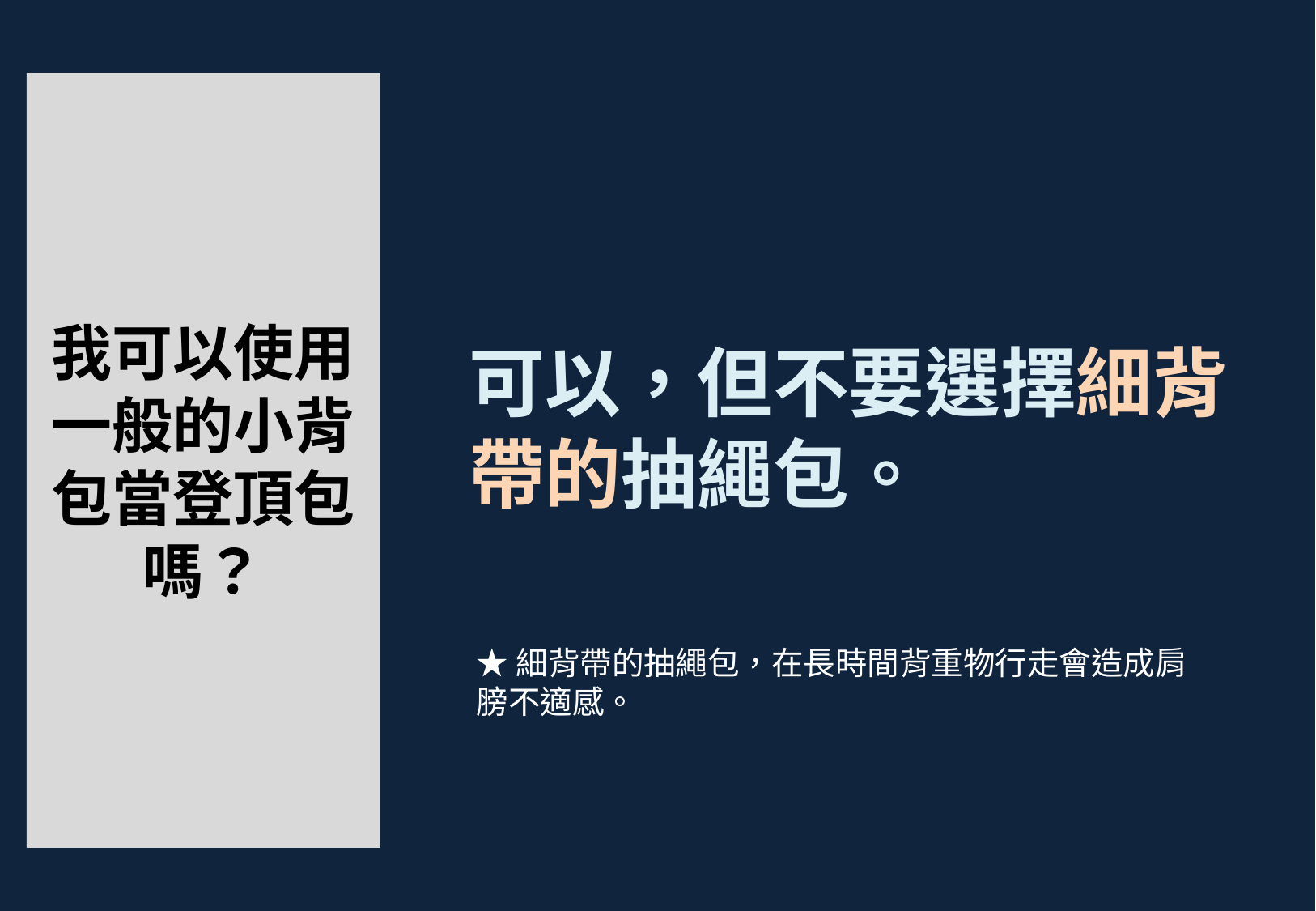

# 我可以使用一般的小背包當登頂包嗎？
可以，但不要選擇細背帶的抽繩包。
★細背帶的抽繩包，在長時間背重物行走會造成肩膀不適感。